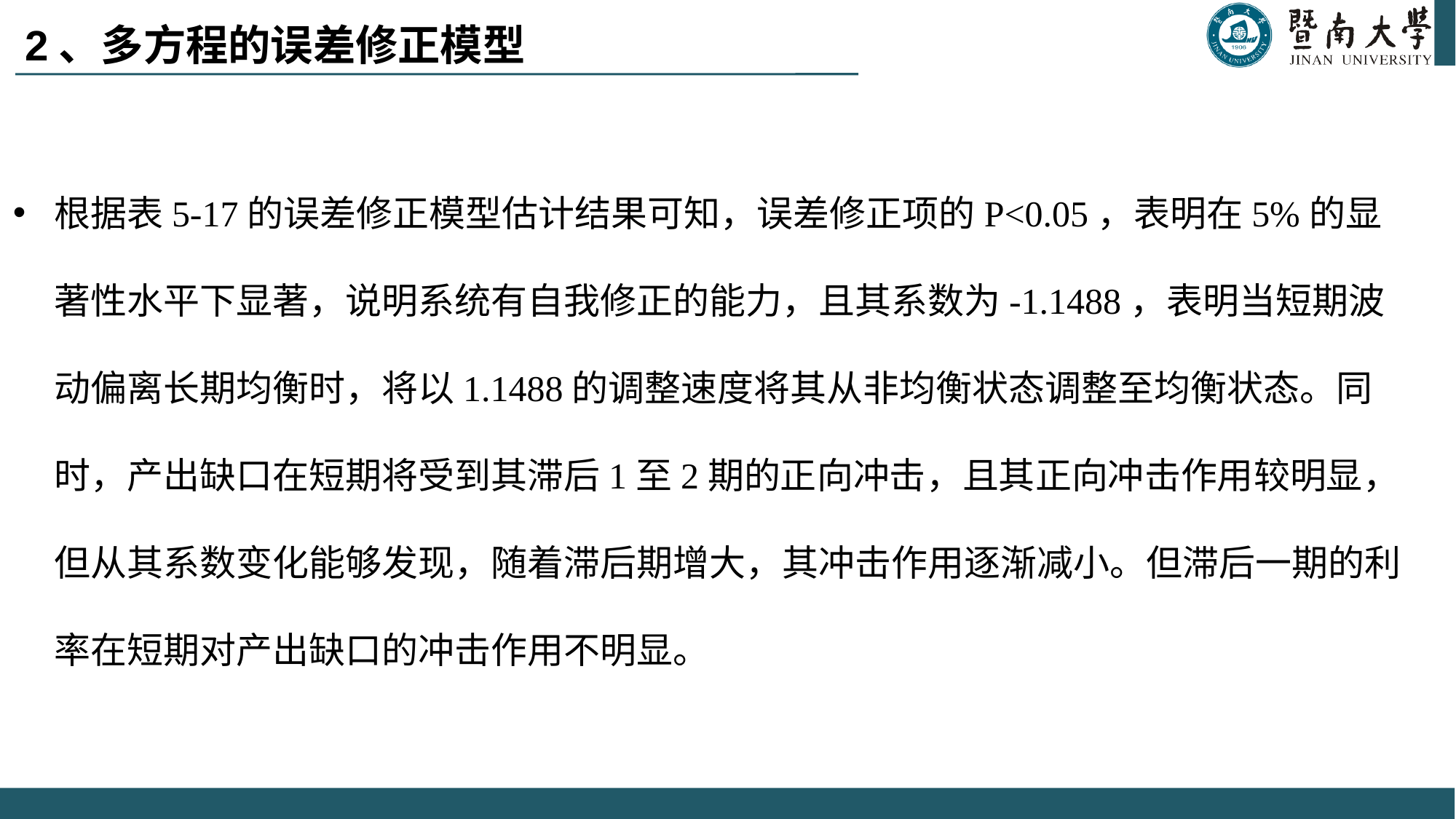

# 2、多方程的误差修正模型
根据表5-17的误差修正模型估计结果可知，误差修正项的P<0.05，表明在5%的显著性水平下显著，说明系统有自我修正的能力，且其系数为-1.1488，表明当短期波动偏离长期均衡时，将以1.1488的调整速度将其从非均衡状态调整至均衡状态。同时，产出缺口在短期将受到其滞后1至2期的正向冲击，且其正向冲击作用较明显，但从其系数变化能够发现，随着滞后期增大，其冲击作用逐渐减小。但滞后一期的利率在短期对产出缺口的冲击作用不明显。